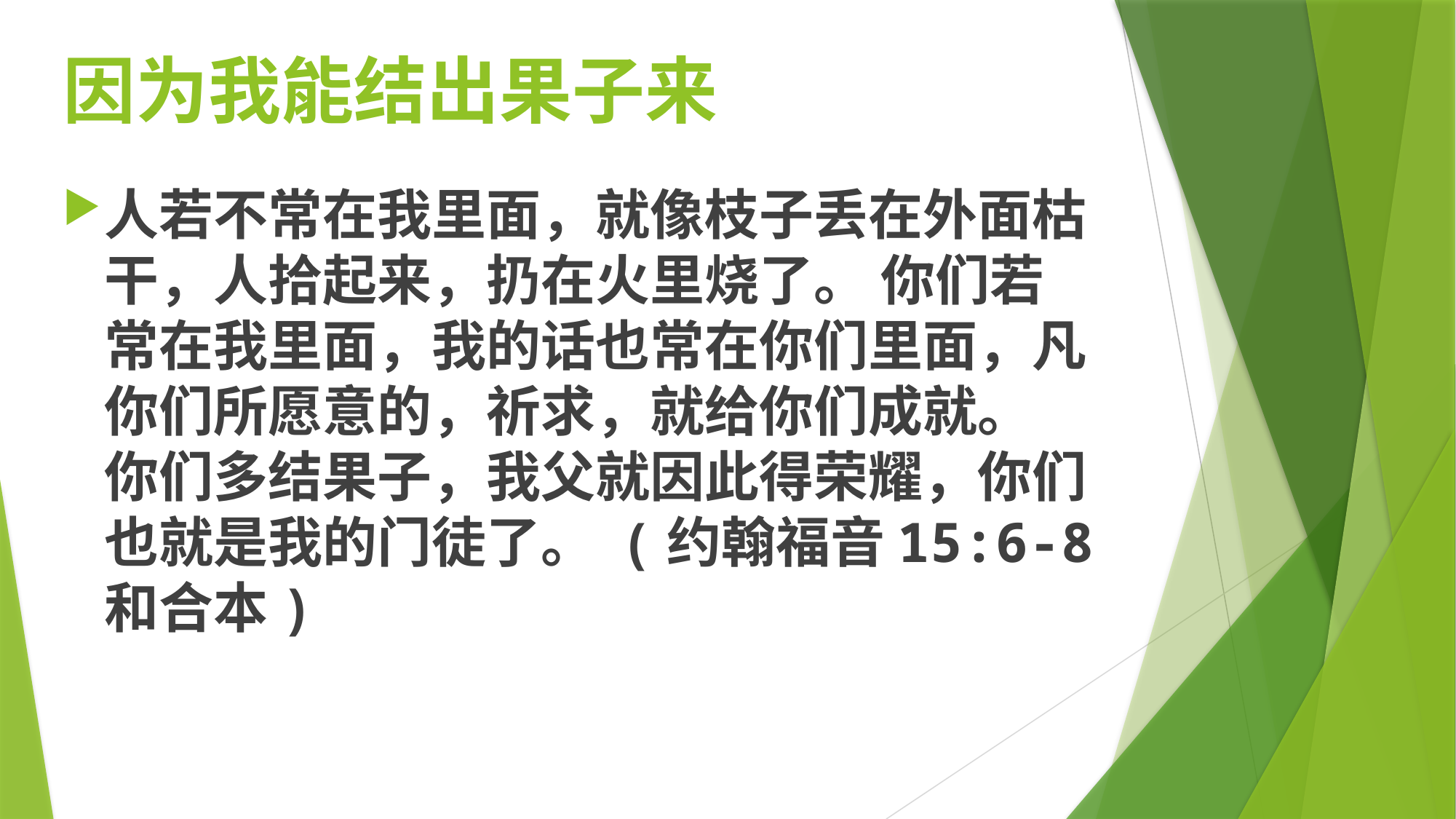

# 因为我能结出果子来
人若不常在我里面，就像枝子丢在外面枯干，人拾起来，扔在火里烧了。 你们若常在我里面，我的话也常在你们里面，凡你们所愿意的，祈求，就给你们成就。 你们多结果子，我父就因此得荣耀，你们也就是我的门徒了。 (约翰福音15:6-8 和合本)